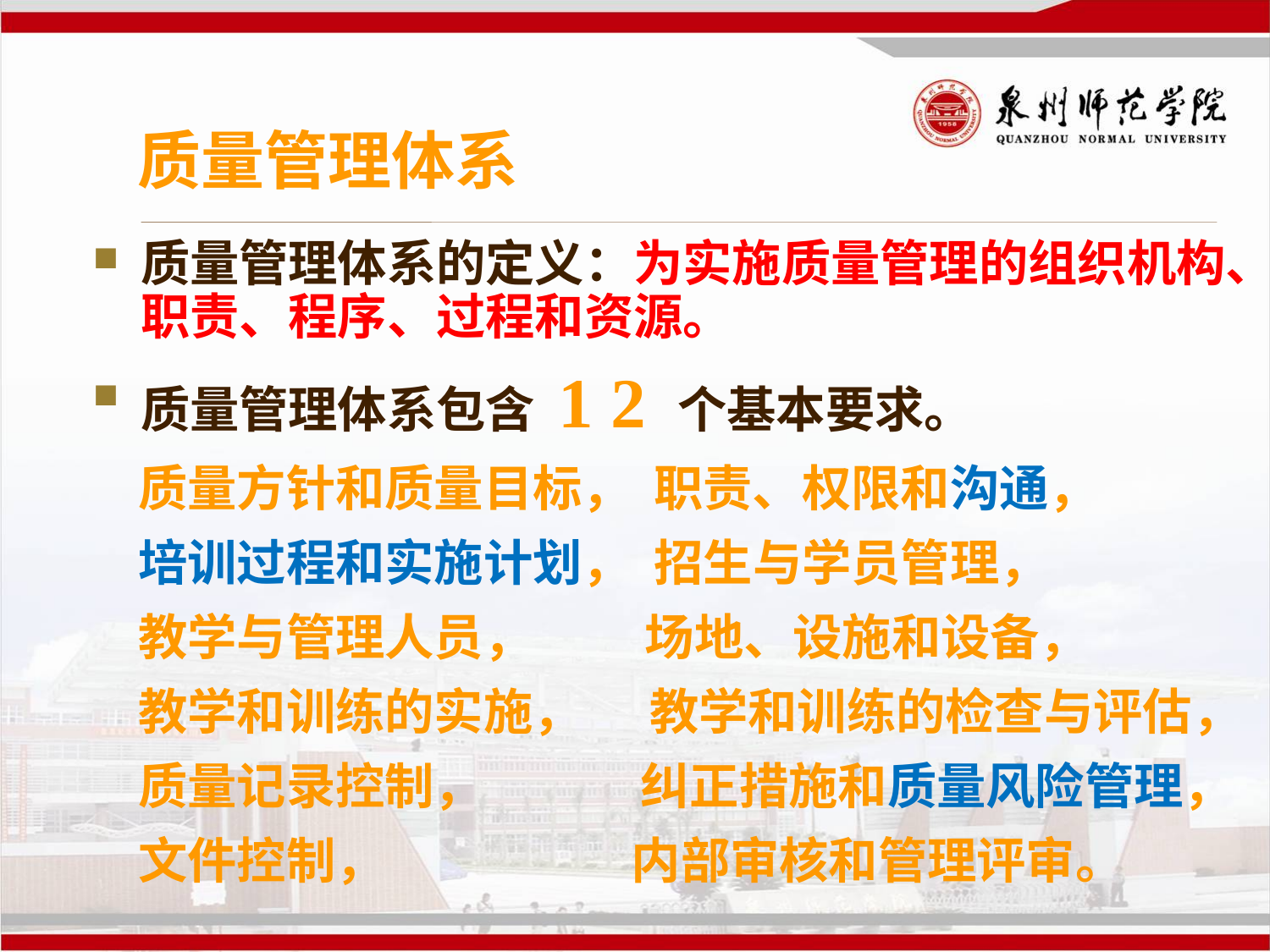

# 质量管理体系
质量管理体系的定义：为实施质量管理的组织机构、职责、程序、过程和资源。
质量管理体系包含 1 2 个基本要求。
   质量方针和质量目标，  职责、权限和沟通，
   培训过程和实施计划，  招生与学员管理，
   教学与管理人员，          场地、设施和设备，
   教学和训练的实施，      教学和训练的检查与评估，
   质量记录控制，              纠正措施和质量风险管理，
   文件控制，                      内部审核和管理评审。